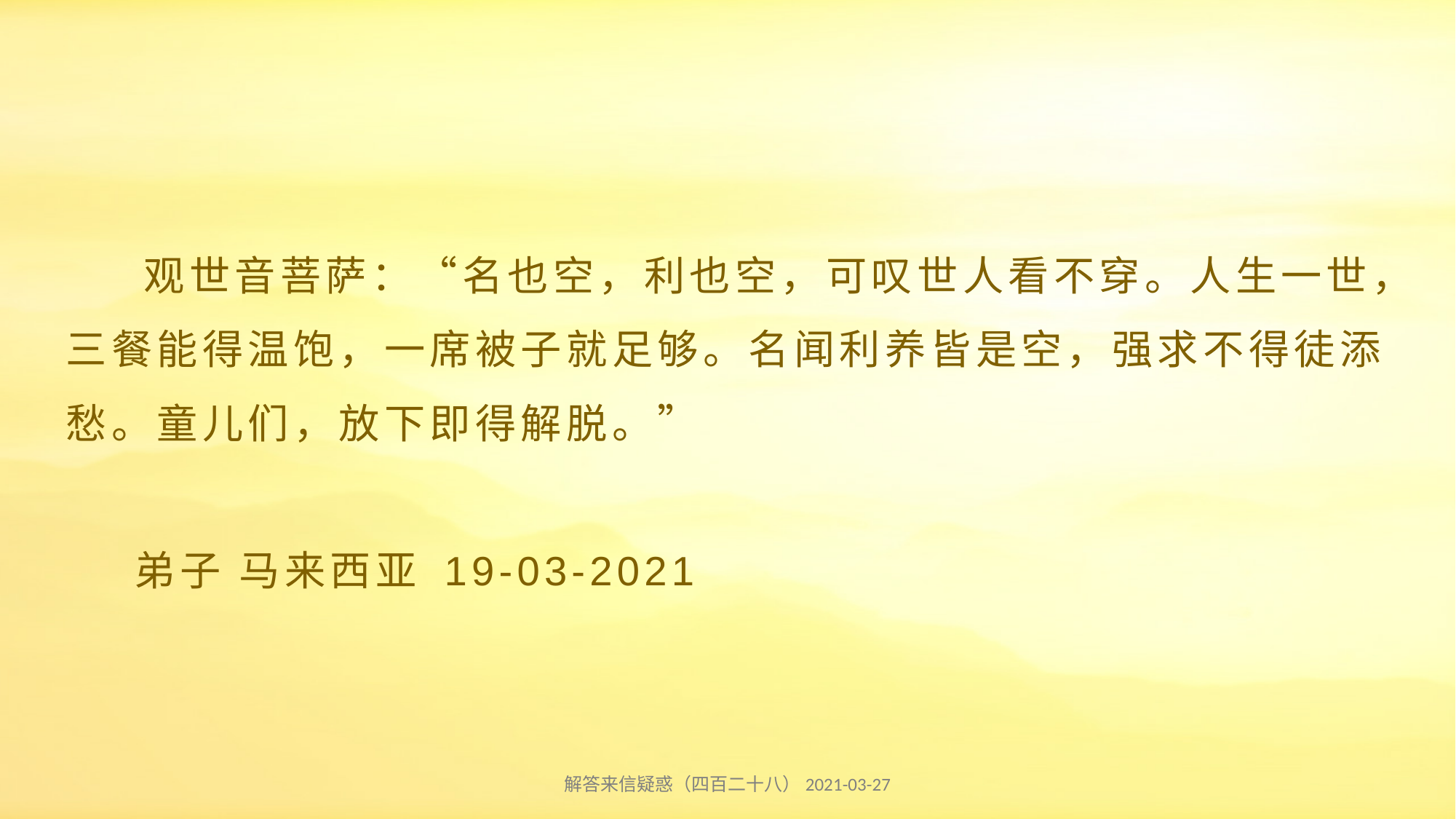

# 观世音菩萨：“名也空，利也空，可叹世人看不穿。人生一世，三餐能得温饱，一席被子就足够。名闻利养皆是空，强求不得徒添愁。童儿们，放下即得解脱。” 弟子 马来西亚 19-03-2021
解答来信疑惑（四百二十八）2021-03-27